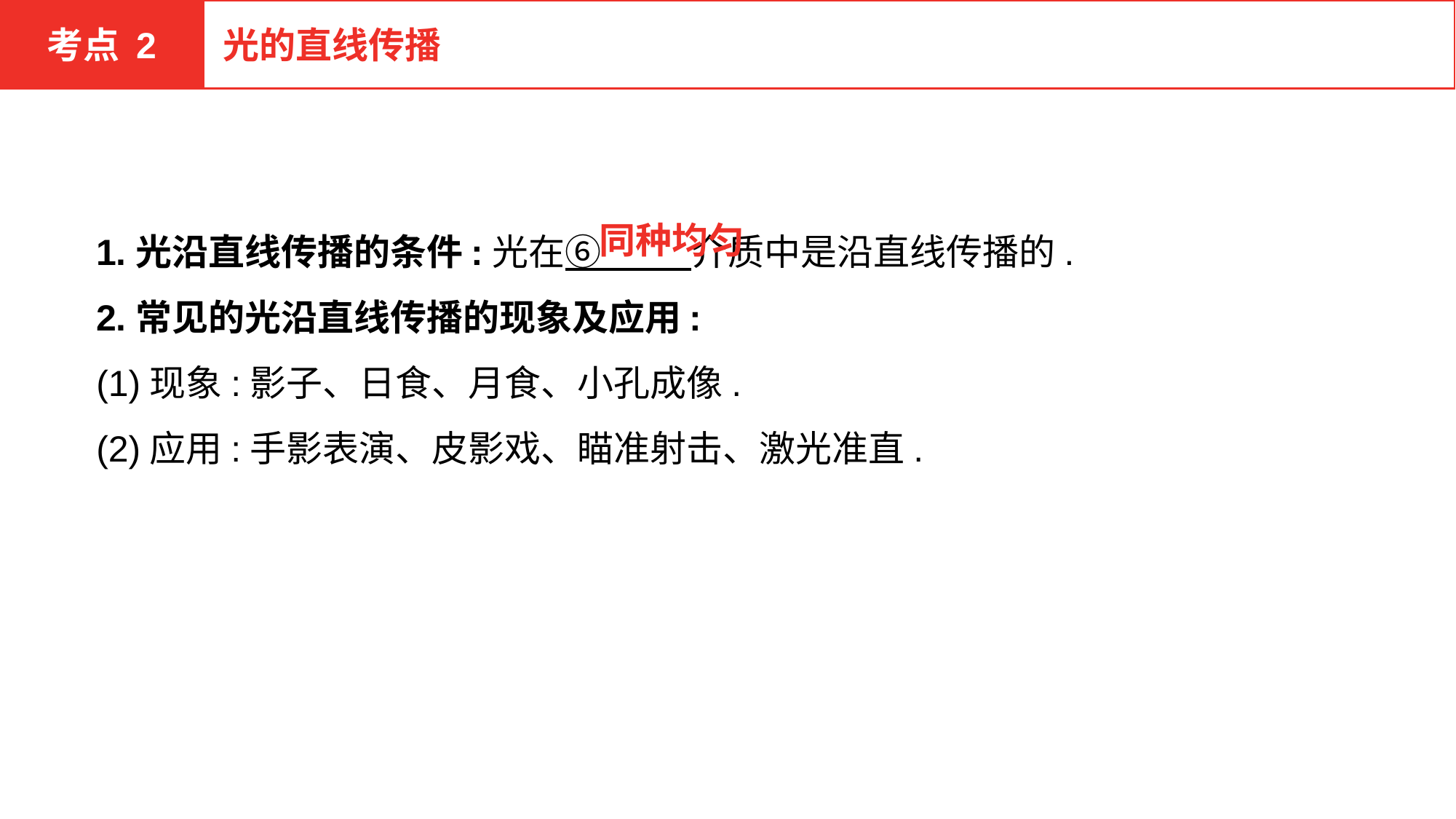

考点 2
光的直线传播
1.光沿直线传播的条件:光在⑥           介质中是沿直线传播的.
2.常见的光沿直线传播的现象及应用:
(1)现象:影子、日食、月食、小孔成像.
(2)应用:手影表演、皮影戏、瞄准射击、激光准直.
同种均匀